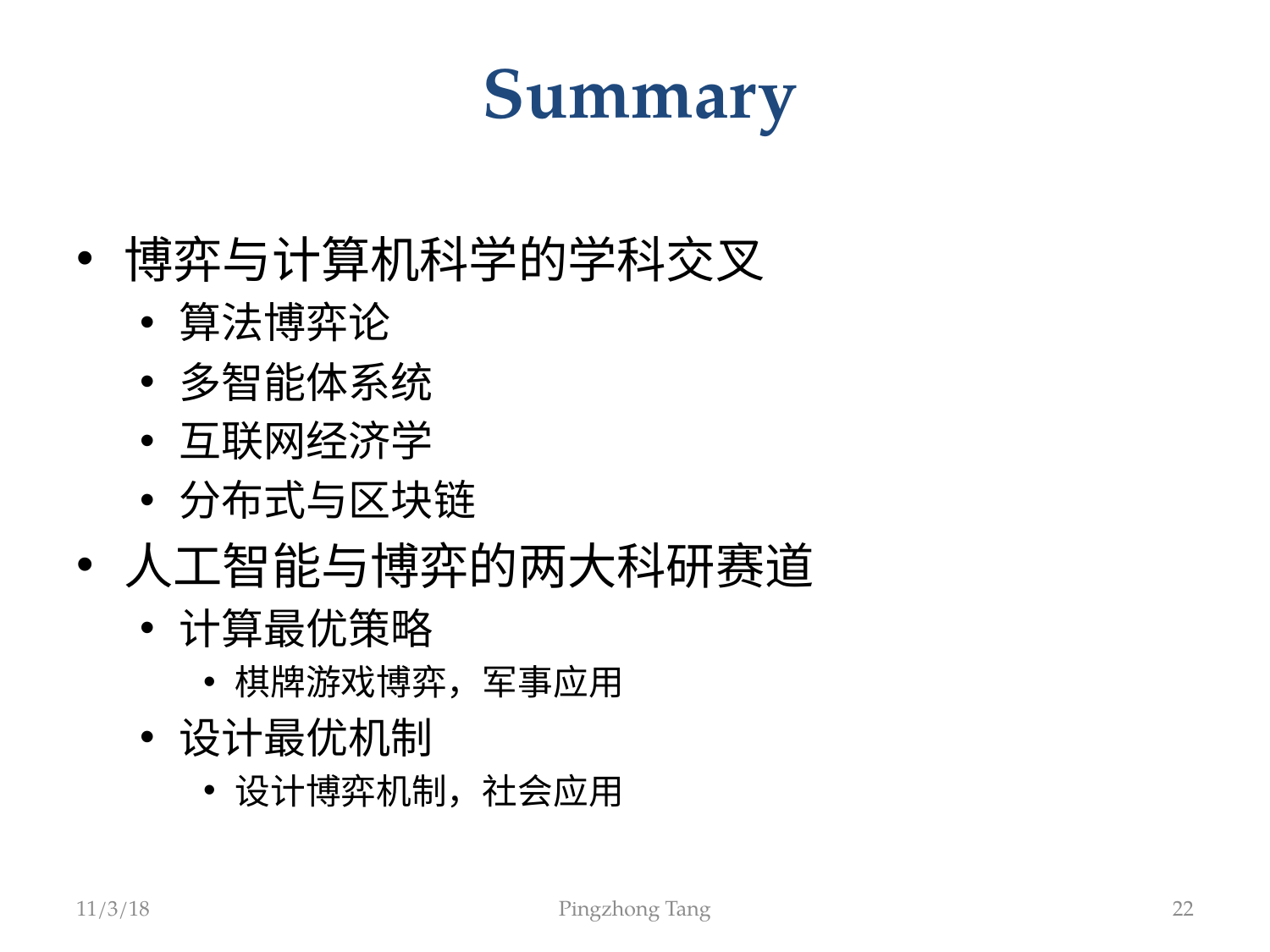

# Summary
博弈与计算机科学的学科交叉
算法博弈论
多智能体系统
互联网经济学
分布式与区块链
人工智能与博弈的两大科研赛道
计算最优策略
棋牌游戏博弈，军事应用
设计最优机制
设计博弈机制，社会应用
11/3/18
Pingzhong Tang
22